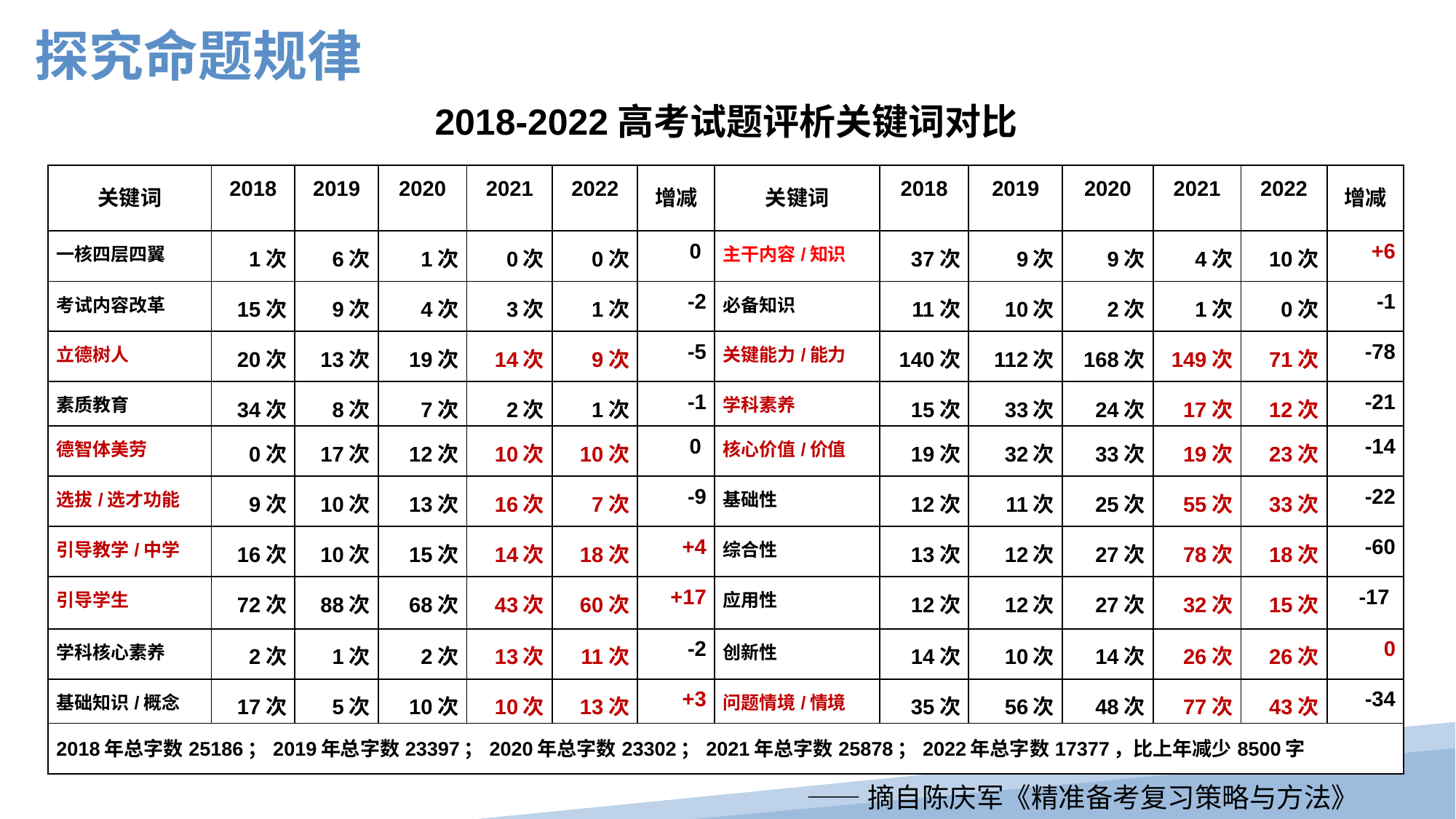

探究命题规律
2018-2022高考试题评析关键词对比
| 关键词 | 2018 | 2019 | 2020 | 2021 | 2022 | 增减 | 关键词 | 2018 | 2019 | 2020 | 2021 | 2022 | 增减 |
| --- | --- | --- | --- | --- | --- | --- | --- | --- | --- | --- | --- | --- | --- |
| 一核四层四翼 | 1次 | 6次 | 1次 | 0次 | 0次 | 0 | 主干内容/知识 | 37次 | 9次 | 9次 | 4次 | 10次 | +6 |
| 考试内容改革 | 15次 | 9次 | 4次 | 3次 | 1次 | -2 | 必备知识 | 11次 | 10次 | 2次 | 1次 | 0次 | -1 |
| 立德树人 | 20次 | 13次 | 19次 | 14次 | 9次 | -5 | 关键能力/能力 | 140次 | 112次 | 168次 | 149次 | 71次 | -78 |
| 素质教育 | 34次 | 8次 | 7次 | 2次 | 1次 | -1 | 学科素养 | 15次 | 33次 | 24次 | 17次 | 12次 | -21 |
| 德智体美劳 | 0次 | 17次 | 12次 | 10次 | 10次 | 0 | 核心价值/价值 | 19次 | 32次 | 33次 | 19次 | 23次 | -14 |
| 选拔/选才功能 | 9次 | 10次 | 13次 | 16次 | 7次 | -9 | 基础性 | 12次 | 11次 | 25次 | 55次 | 33次 | -22 |
| 引导教学/中学 | 16次 | 10次 | 15次 | 14次 | 18次 | +4 | 综合性 | 13次 | 12次 | 27次 | 78次 | 18次 | -60 |
| 引导学生 | 72次 | 88次 | 68次 | 43次 | 60次 | +17 | 应用性 | 12次 | 12次 | 27次 | 32次 | 15次 | -17 |
| 学科核心素养 | 2次 | 1次 | 2次 | 13次 | 11次 | -2 | 创新性 | 14次 | 10次 | 14次 | 26次 | 26次 | 0 |
| 基础知识/概念 | 17次 | 5次 | 10次 | 10次 | 13次 | +3 | 问题情境/情境 | 35次 | 56次 | 48次 | 77次 | 43次 | -34 |
| 2018年总字数25186；2019年总字数23397；2020年总字数23302；2021年总字数25878；2022年总字数17377，比上年减少8500字 |  |  |  |  |  |  |  |  |  |  |  |  |  |

12
——摘自陈庆军《精准备考复习策略与方法》